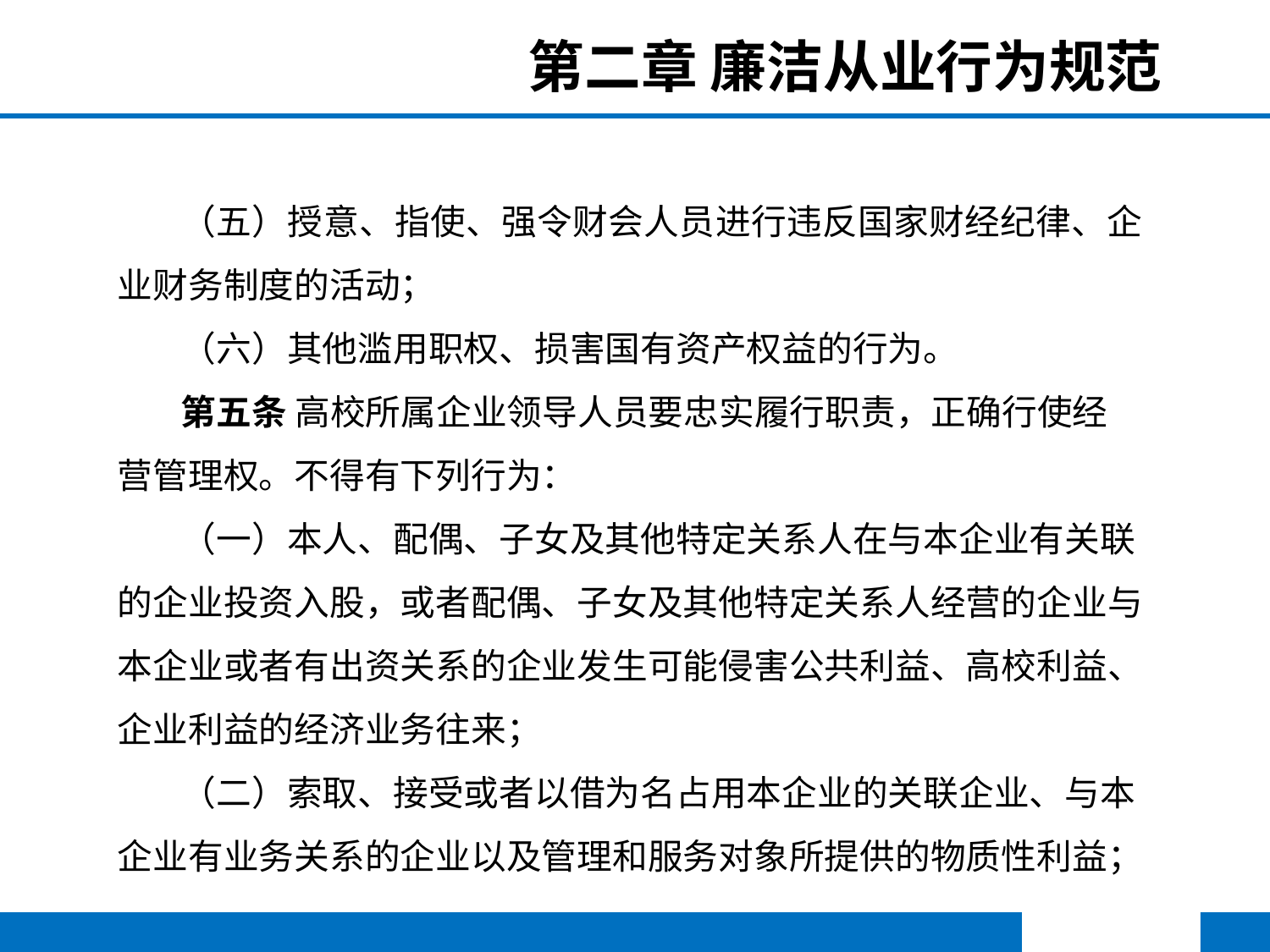

第二章 廉洁从业行为规范
（五）授意、指使、强令财会人员进行违反国家财经纪律、企业财务制度的活动；
（六）其他滥用职权、损害国有资产权益的行为。
第五条 高校所属企业领导人员要忠实履行职责，正确行使经营管理权。不得有下列行为：
（一）本人、配偶、子女及其他特定关系人在与本企业有关联的企业投资入股，或者配偶、子女及其他特定关系人经营的企业与本企业或者有出资关系的企业发生可能侵害公共利益、高校利益、企业利益的经济业务往来；
（二）索取、接受或者以借为名占用本企业的关联企业、与本企业有业务关系的企业以及管理和服务对象所提供的物质性利益；